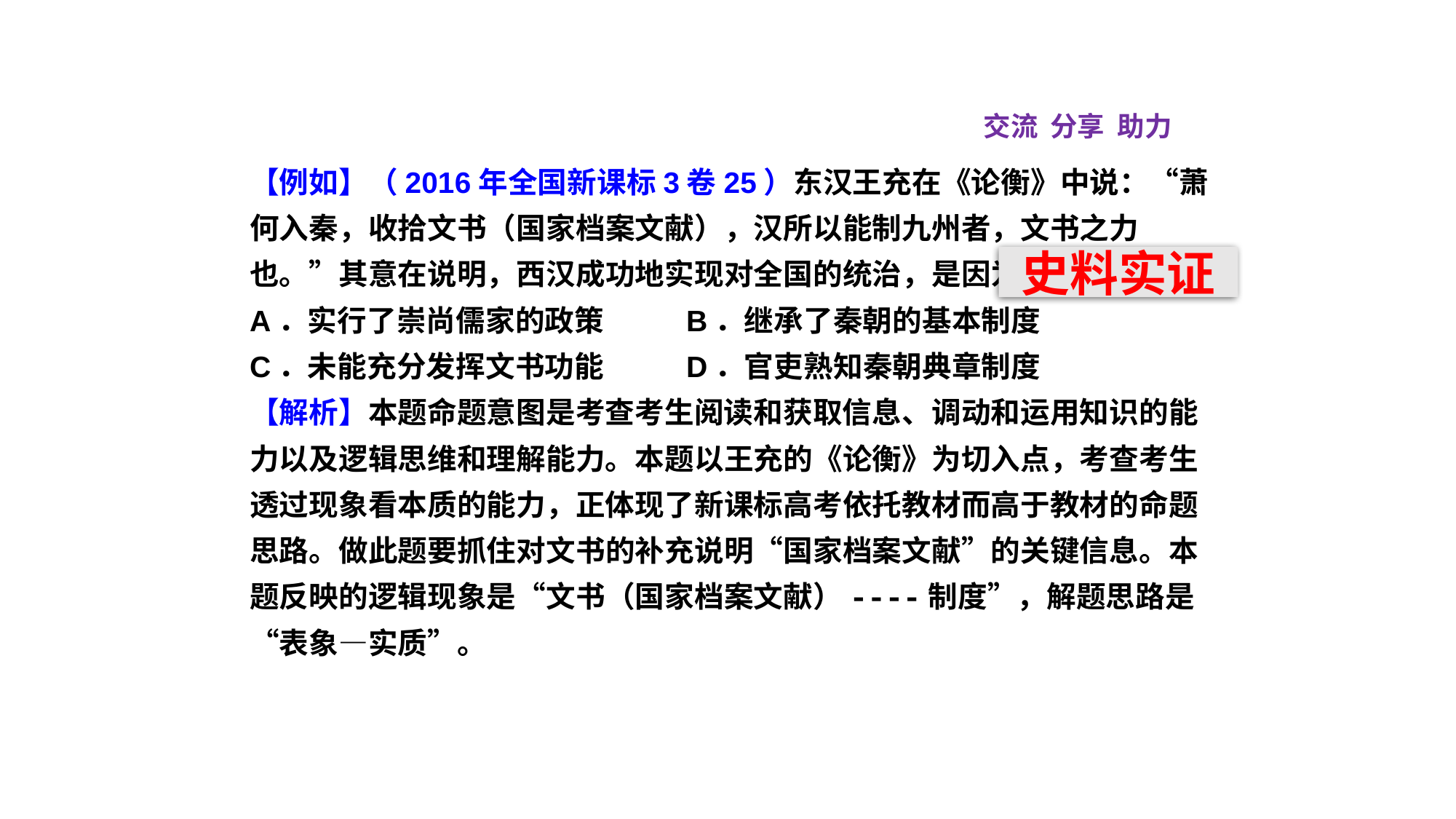

交流  分享  助力
【例如】（2016年全国新课标3卷25）东汉王充在《论衡》中说：“萧何入秦，收拾文书（国家档案文献），汉所以能制九州者，文书之力也。”其意在说明，西汉成功地实现对全国的统治，是因为汉初
A．实行了崇尚儒家的政策    	B．继承了秦朝的基本制度
C．未能充分发挥文书功能    	D．官吏熟知秦朝典章制度
【解析】本题命题意图是考查考生阅读和获取信息、调动和运用知识的能力以及逻辑思维和理解能力。本题以王充的《论衡》为切入点，考查考生透过现象看本质的能力，正体现了新课标高考依托教材而高于教材的命题思路。做此题要抓住对文书的补充说明“国家档案文献”的关键信息。本题反映的逻辑现象是“文书（国家档案文献）----制度”，解题思路是“表象—实质”。
史料实证